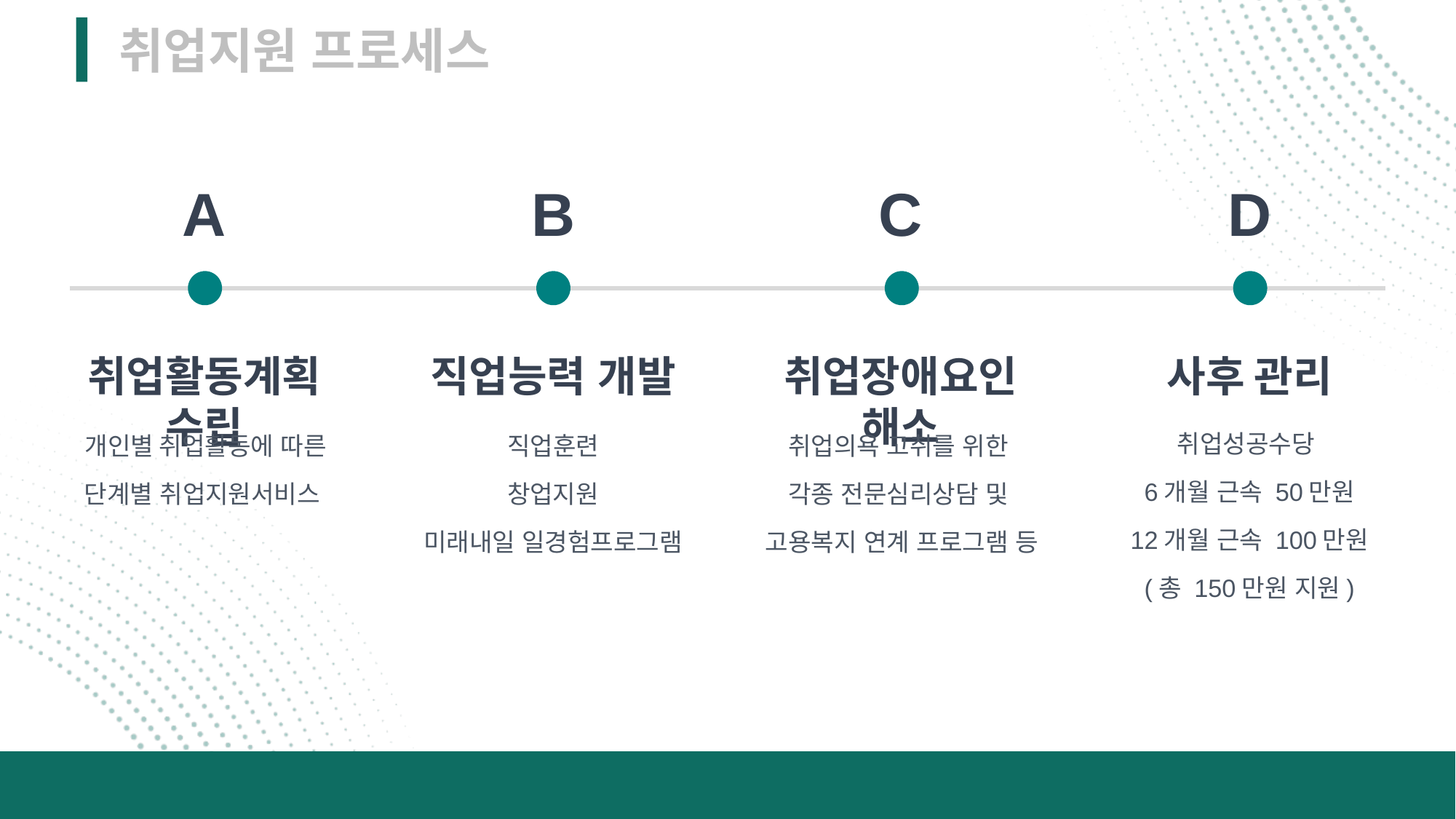

취업지원 프로세스

A
B
C
D

취업활동계획 수립
직업능력 개발
취업장애요인 해소
사후 관리
취업성공수당
6개월 근속 50만원
12개월 근속 100만원
(총 150만원 지원)
개인별 취업활동에 따른 단계별 취업지원서비스
직업훈련
창업지원
미래내일 일경험프로그램
취업의욕 고취를 위한
각종 전문심리상담 및
고용복지 연계 프로그램 등